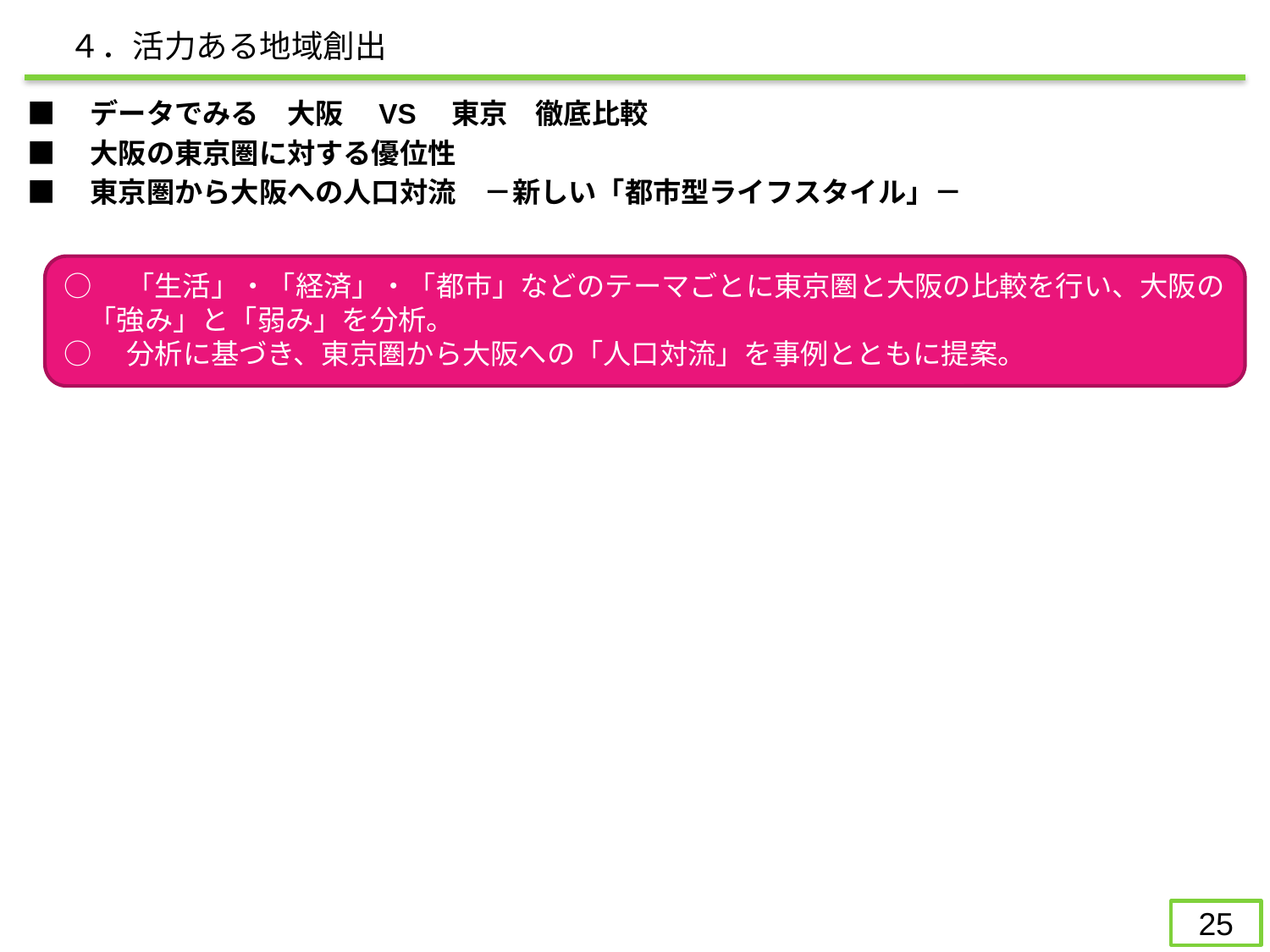

４．活力ある地域創出
■　データでみる　大阪　VS　東京　徹底比較
■　大阪の東京圏に対する優位性
■　東京圏から大阪への人口対流　－新しい「都市型ライフスタイル」－
○　「生活」・「経済」・「都市」などのテーマごとに東京圏と大阪の比較を行い、大阪の「強み」と「弱み」を分析。
○　分析に基づき、東京圏から大阪への「人口対流」を事例とともに提案。
25